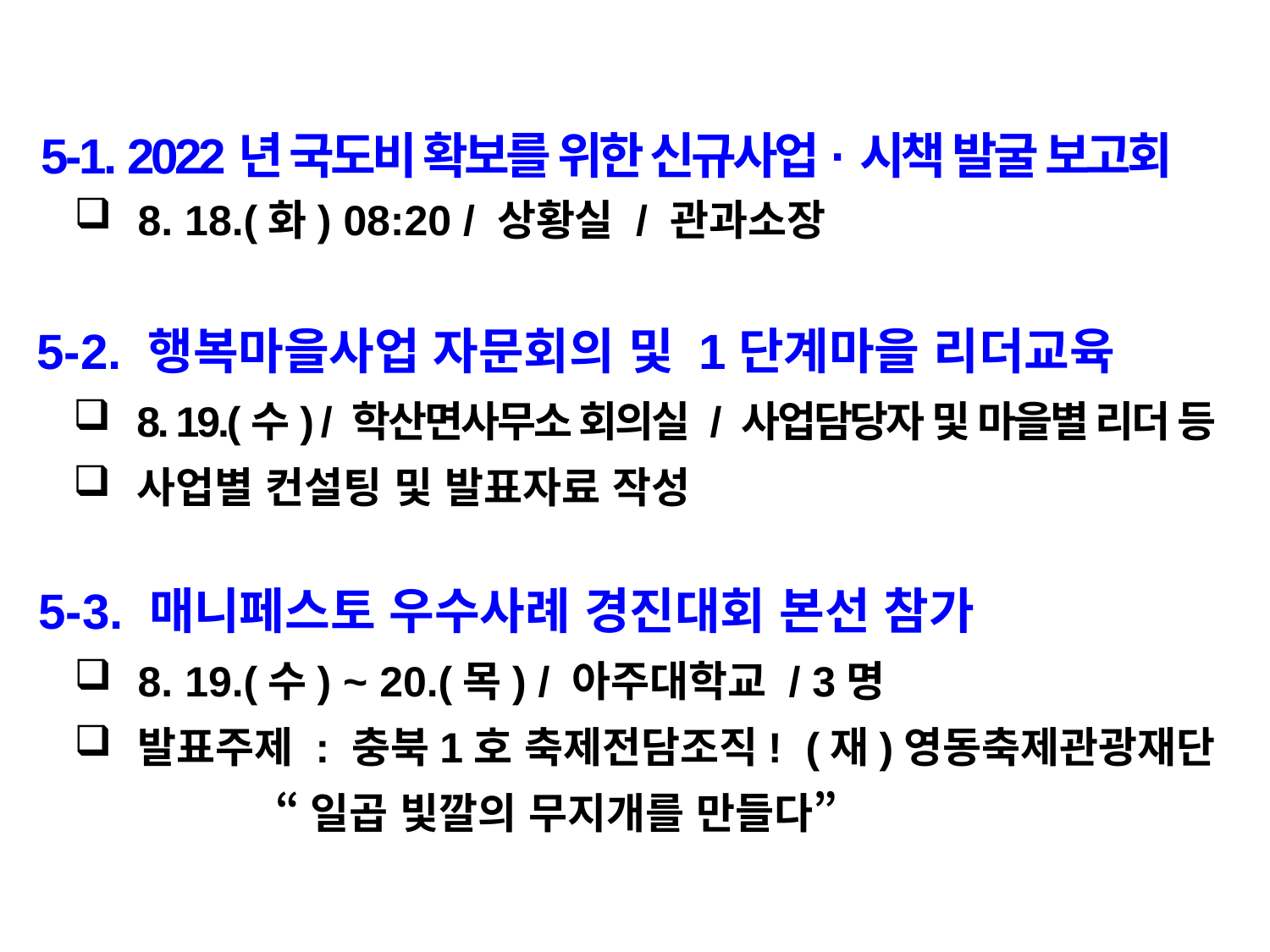

5-1. 2022년 국도비 확보를 위한 신규사업·시책 발굴 보고회
8. 18.(화) 08:20 / 상황실 / 관과소장
  5-2. 행복마을사업 자문회의 및 1단계마을 리더교육
8. 19.(수) / 학산면사무소 회의실 / 사업담당자 및 마을별 리더 등
사업별 컨설팅 및 발표자료 작성
  5-3. 매니페스토 우수사례 경진대회 본선 참가
8. 19.(수) ~ 20.(목) / 아주대학교 / 3명
발표주제 : 충북1호 축제전담조직!  (재)영동축제관광재단
                 “일곱 빛깔의 무지개를 만들다”